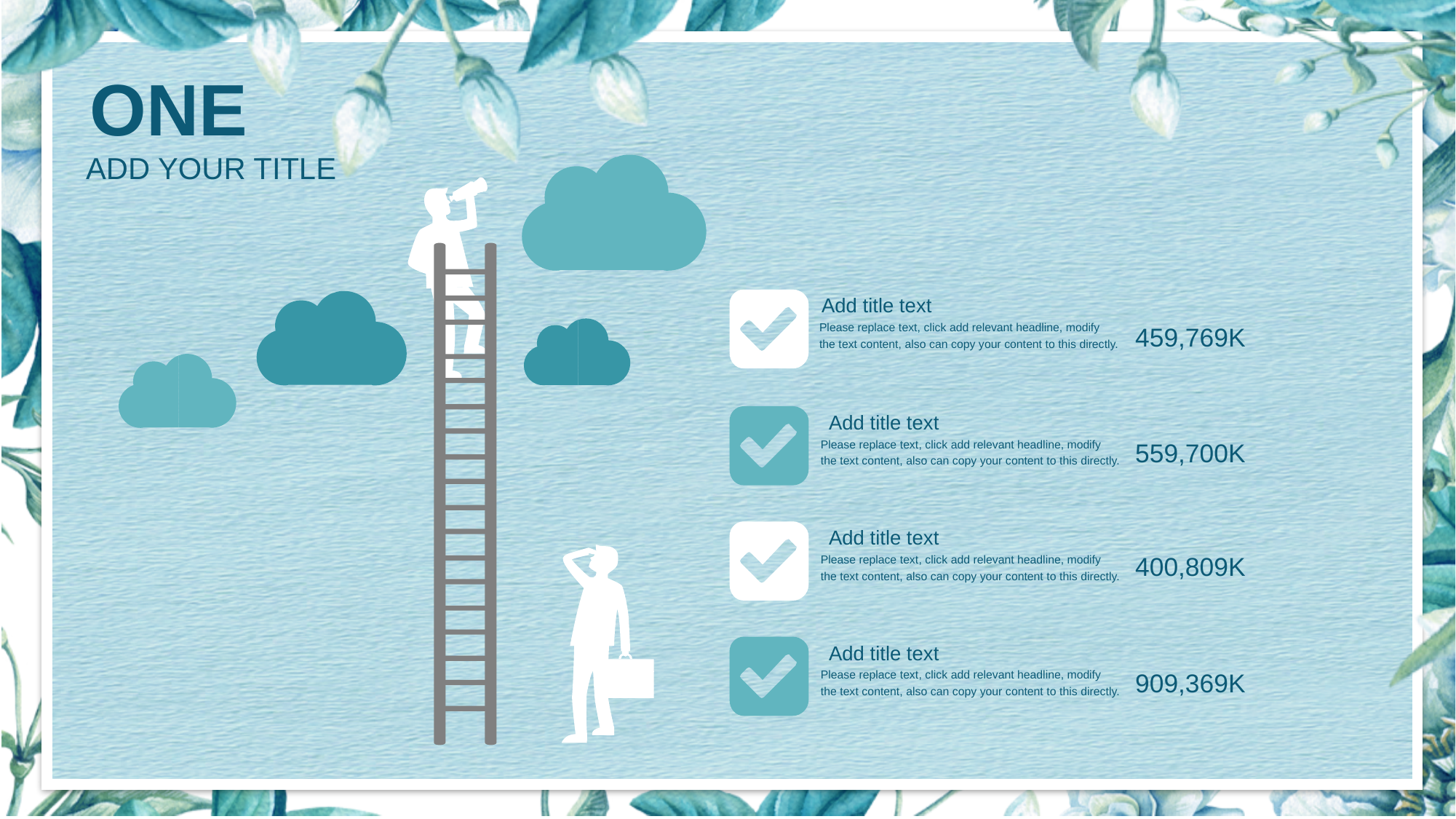

Add title text
Please replace text, click add relevant headline, modify the text content, also can copy your content to this directly.

459,769K

Add title text
Please replace text, click add relevant headline, modify the text content, also can copy your content to this directly.

559,700K
Add title text
Please replace text, click add relevant headline, modify the text content, also can copy your content to this directly.

400,809K
Add title text
Please replace text, click add relevant headline, modify the text content, also can copy your content to this directly.

909,369K
延时符